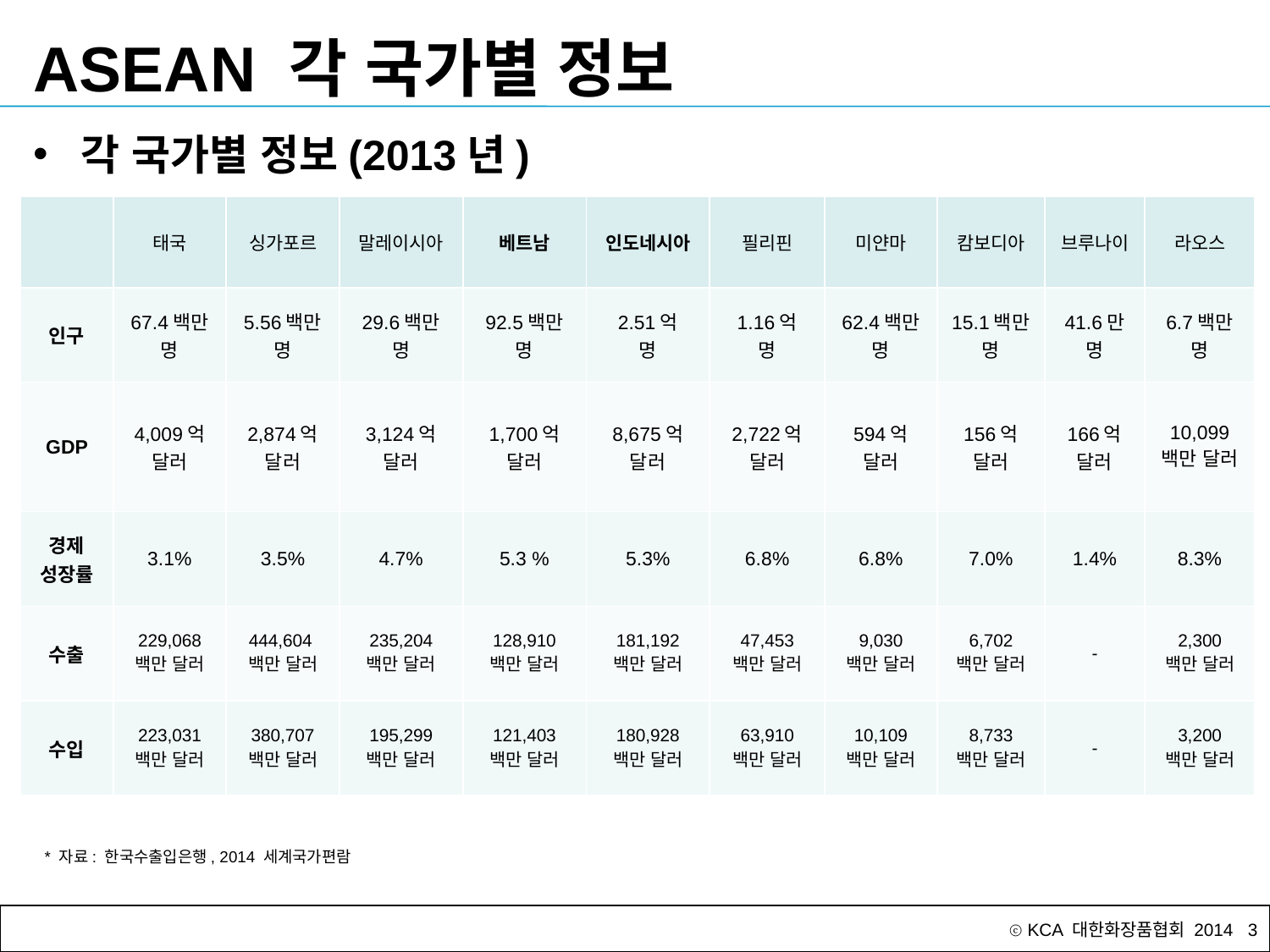

# ASEAN 각 국가별 정보
각 국가별 정보(2013년)
|  | 태국 | 싱가포르 | 말레이시아 | 베트남 | 인도네시아 | 필리핀 | 미얀마 | 캄보디아 | 브루나이 | 라오스 |
| --- | --- | --- | --- | --- | --- | --- | --- | --- | --- | --- |
| 인구 | 67.4백만 명 | 5.56백만 명 | 29.6백만 명 | 92.5백만 명 | 2.51억 명 | 1.16억 명 | 62.4백만 명 | 15.1백만 명 | 41.6만 명 | 6.7백만 명 |
| GDP | 4,009억 달러 | 2,874억 달러 | 3,124억 달러 | 1,700억 달러 | 8,675억 달러 | 2,722억 달러 | 594억 달러 | 156억 달러 | 166억 달러 | 10,099 백만 달러 |
| 경제 성장률 | 3.1% | 3.5% | 4.7% | 5.3 % | 5.3% | 6.8% | 6.8% | 7.0% | 1.4% | 8.3% |
| 수출 | 229,068 백만 달러 | 444,604 백만 달러 | 235,204 백만 달러 | 128,910 백만 달러 | 181,192 백만 달러 | 47,453 백만 달러 | 9,030 백만 달러 | 6,702 백만 달러 | - | 2,300 백만 달러 |
| 수입 | 223,031 백만 달러 | 380,707 백만 달러 | 195,299 백만 달러 | 121,403 백만 달러 | 180,928 백만 달러 | 63,910 백만 달러 | 10,109 백만 달러 | 8,733 백만 달러 | - | 3,200 백만 달러 |
* 자료: 한국수출입은행, 2014 세계국가편람